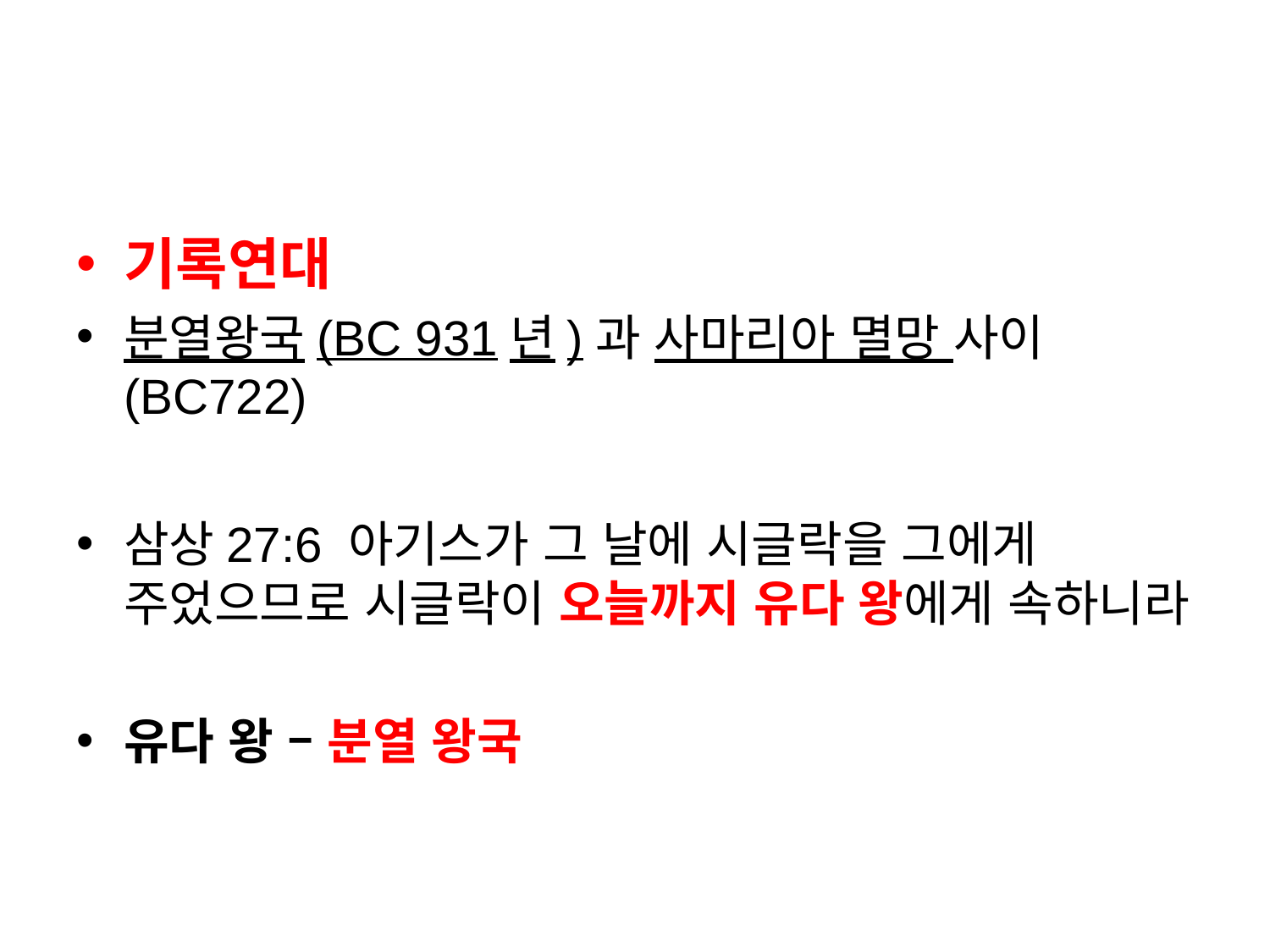

#
기록연대
분열왕국(BC 931년)과 사마리아 멸망 사이(BC722)

삼상27:6 아기스가 그 날에 시글락을 그에게 주었으므로 시글락이 오늘까지 유다 왕에게 속하니라

유다 왕 – 분열 왕국